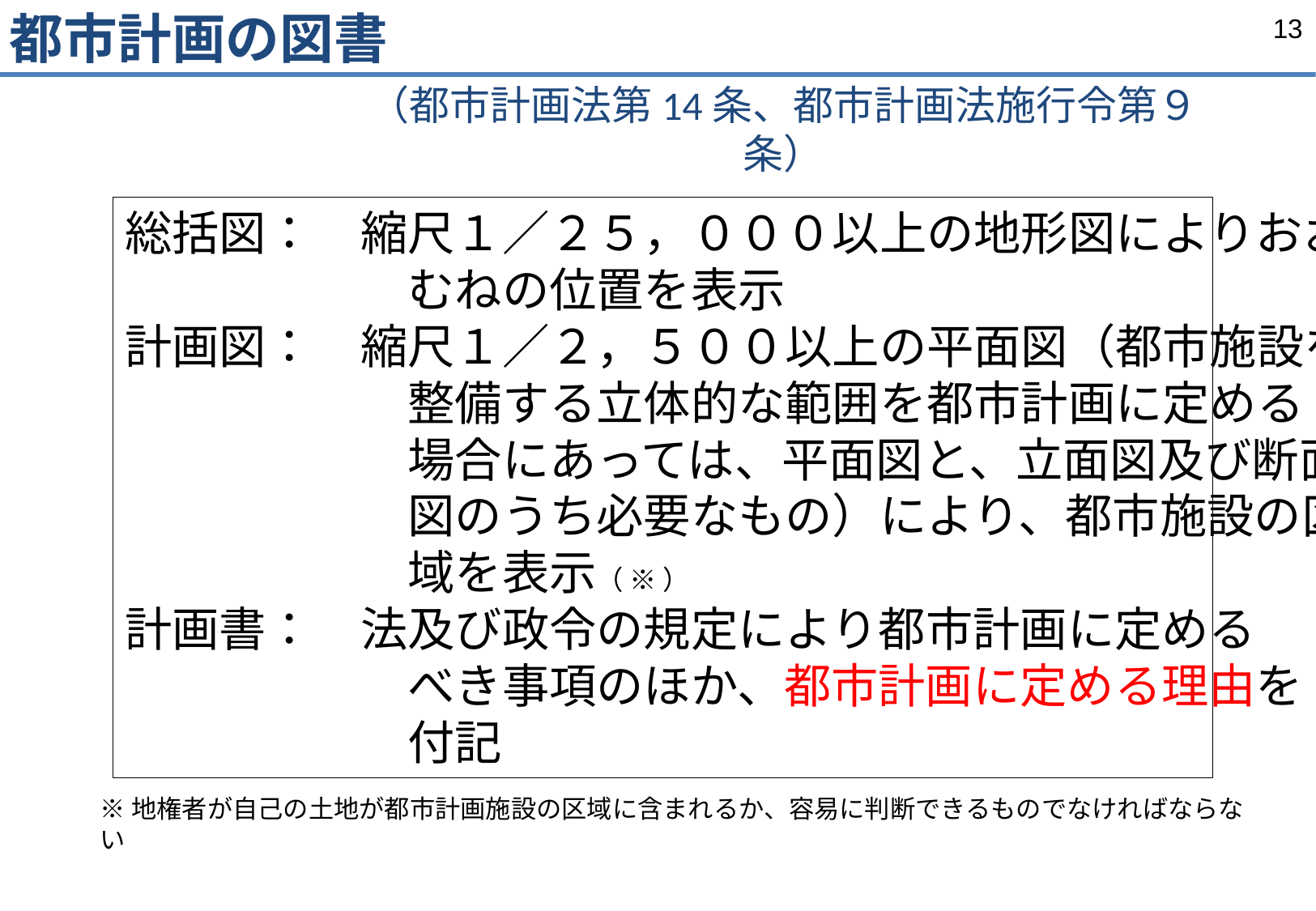

都市計画の図書
（都市計画法第14条、都市計画法施行令第９条）
総括図：　縮尺１／２５，０００以上の地形図によりおお
　　　　　　むねの位置を表示
計画図：　縮尺１／２，５００以上の平面図（都市施設を
　　　　　　整備する立体的な範囲を都市計画に定める
　　　　　　場合にあっては、平面図と、立面図及び断面
　　　　　　図のうち必要なもの）により、都市施設の区
　　　　　　域を表示（ ※ ）
計画書：　法及び政令の規定により都市計画に定める
　　　　　　べき事項のほか、都市計画に定める理由を
　　　　　　付記

※地権者が自己の土地が都市計画施設の区域に含まれるか、容易に判断できるものでなければならない